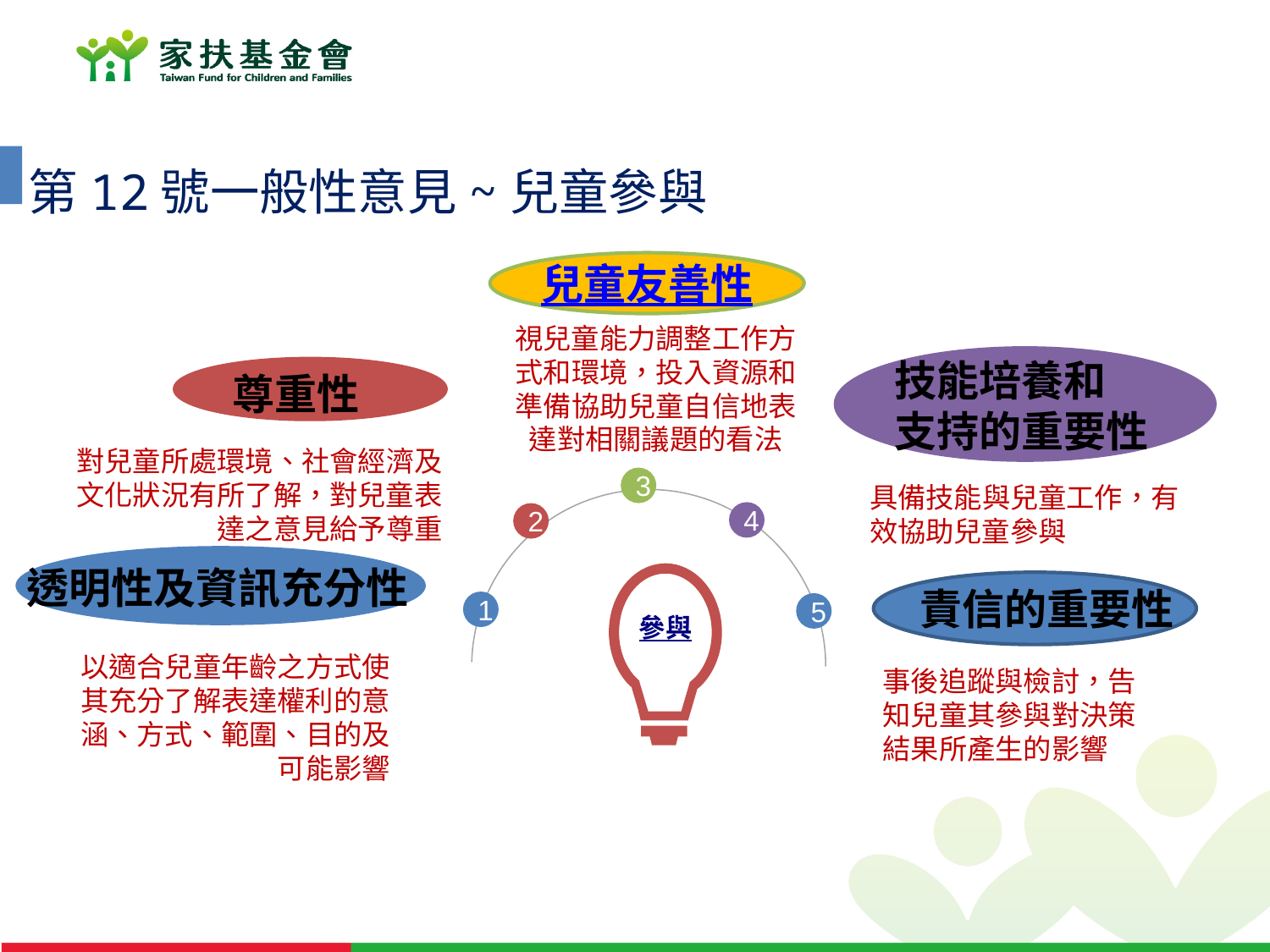

第12號一般性意見~兒童參與

兒童友善性
視兒童能力調整工作方式和環境，投入資源和準備協助兒童自信地表達對相關議題的看法

技能培養和
支持的重要性

尊重性
對兒童所處環境、社會經濟及文化狀況有所了解，對兒童表達之意見給予尊重
3
具備技能與兒童工作，有效協助兒童參與

4
2

透明性及資訊充分性

參與

責信的重要性
1
5
以適合兒童年齡之方式使其充分了解表達權利的意涵、方式、範圍、目的及可能影響
事後追蹤與檢討，告知兒童其參與對決策結果所產生的影響